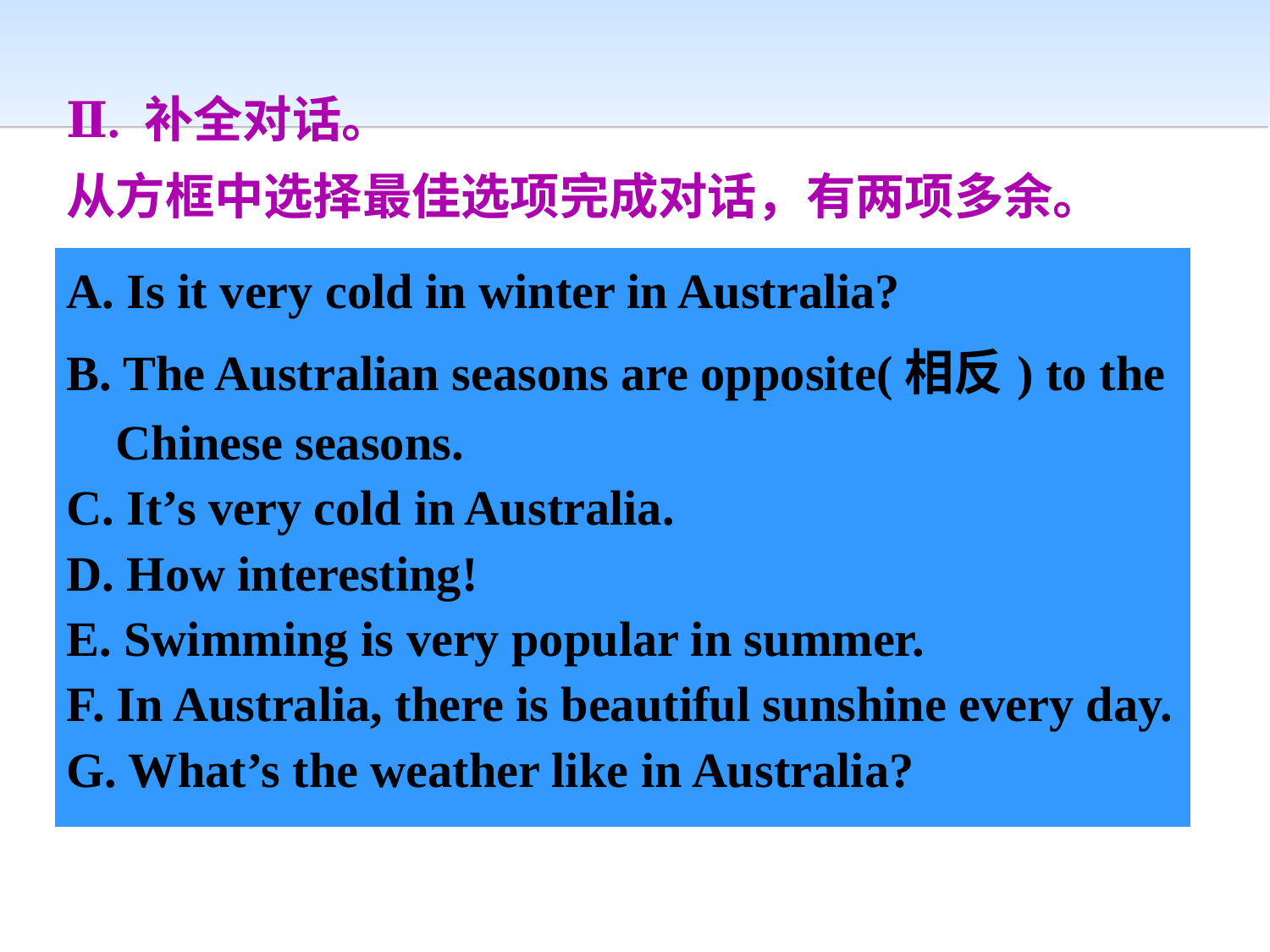

Ⅱ. 补全对话。
从方框中选择最佳选项完成对话，有两项多余。
| A. Is it very cold in winter in Australia? B. The Australian seasons are opposite(相反) to the Chinese seasons. C. It’s very cold in Australia. D. How interesting! E. Swimming is very popular in summer. F. In Australia, there is beautiful sunshine every day. G. What’s the weather like in Australia? |
| --- |